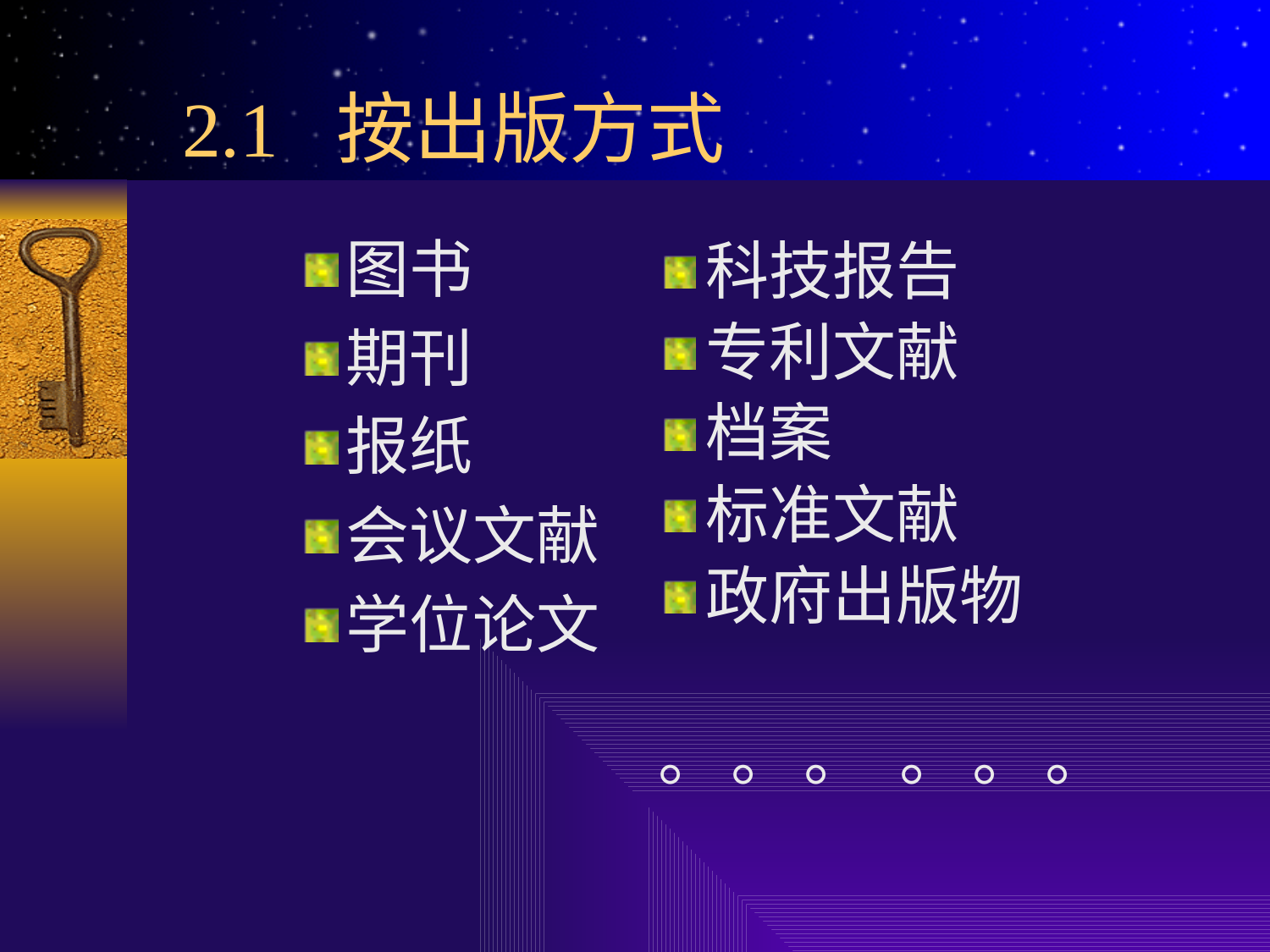

# 2.1  按出版方式
图书
期刊
报纸
会议文献
学位论文

科技报告
专利文献
档案
标准文献
政府出版物

。。。 。。。